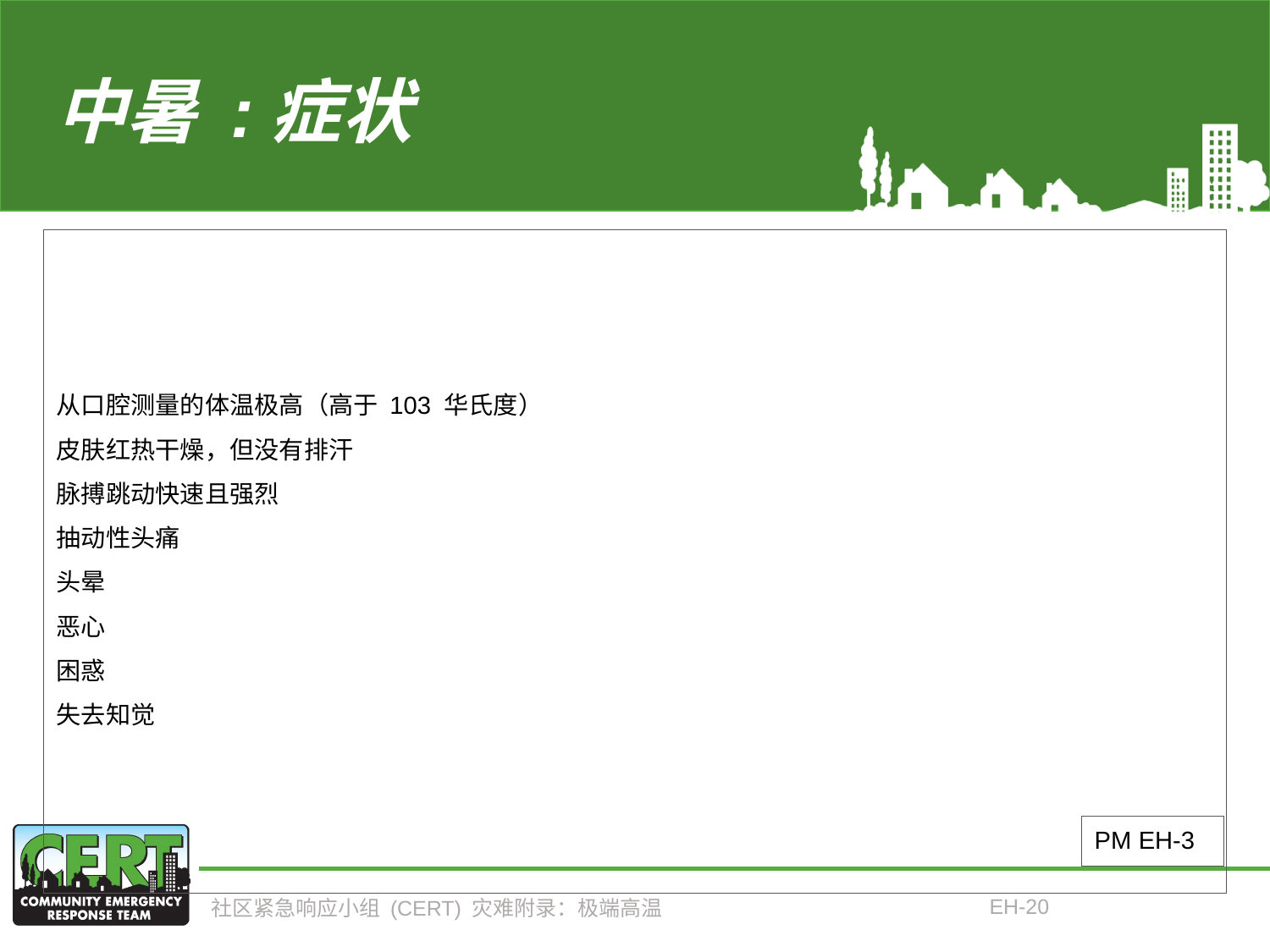

# 中暑 :症状
从口腔测量的体温极高（高于 103 华氏度）
皮肤红热干燥，但没有排汗
脉搏跳动快速且强烈
抽动性头痛
头晕
恶心
困惑
失去知觉
PM EH-3
EH-20
社区紧急响应小组 (CERT) 灾难附录：极端高温